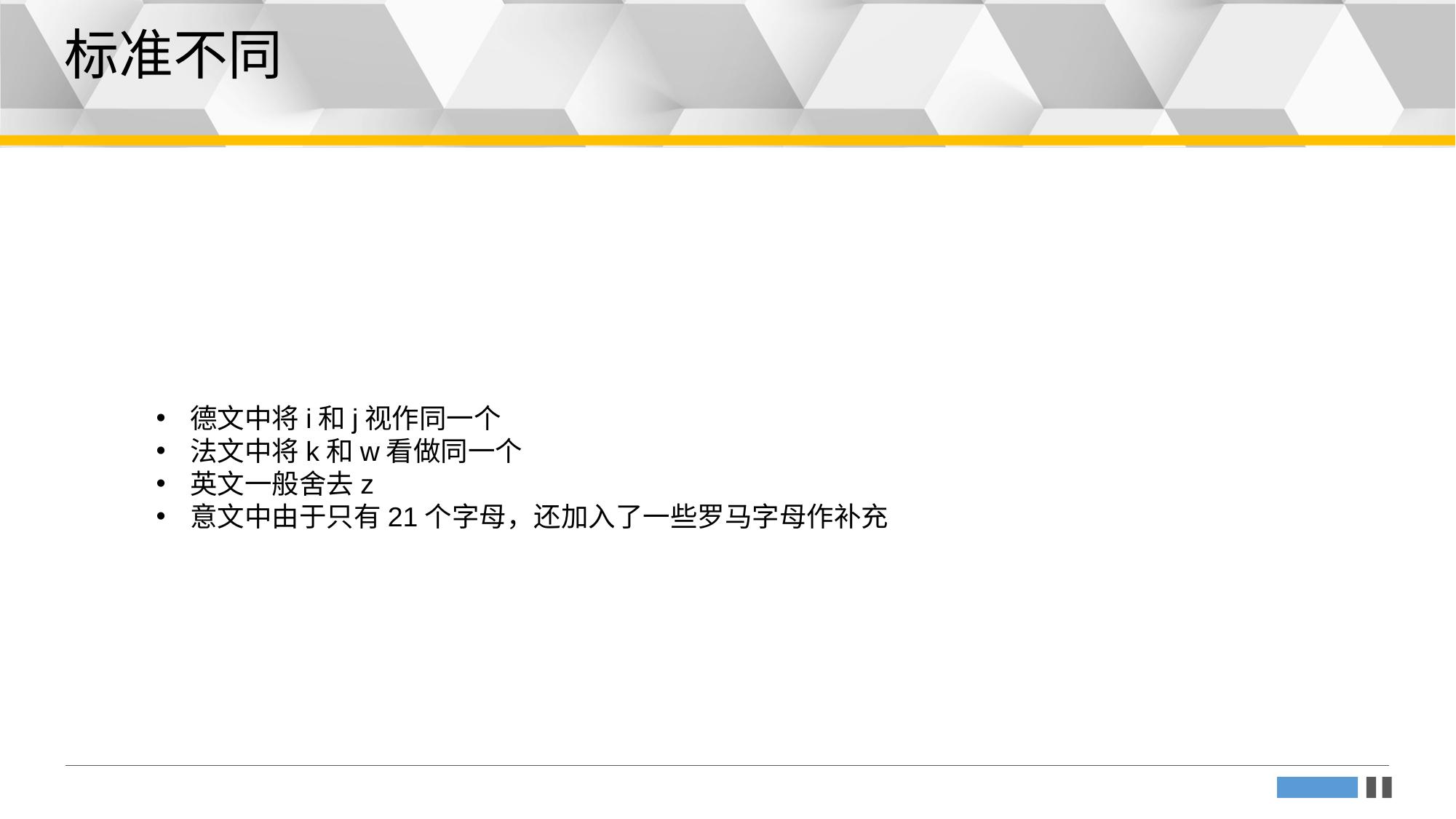

标准不同
德文中将i和j视作同一个
法文中将k和w看做同一个
英文一般舍去z
意文中由于只有21个字母，还加入了一些罗马字母作补充